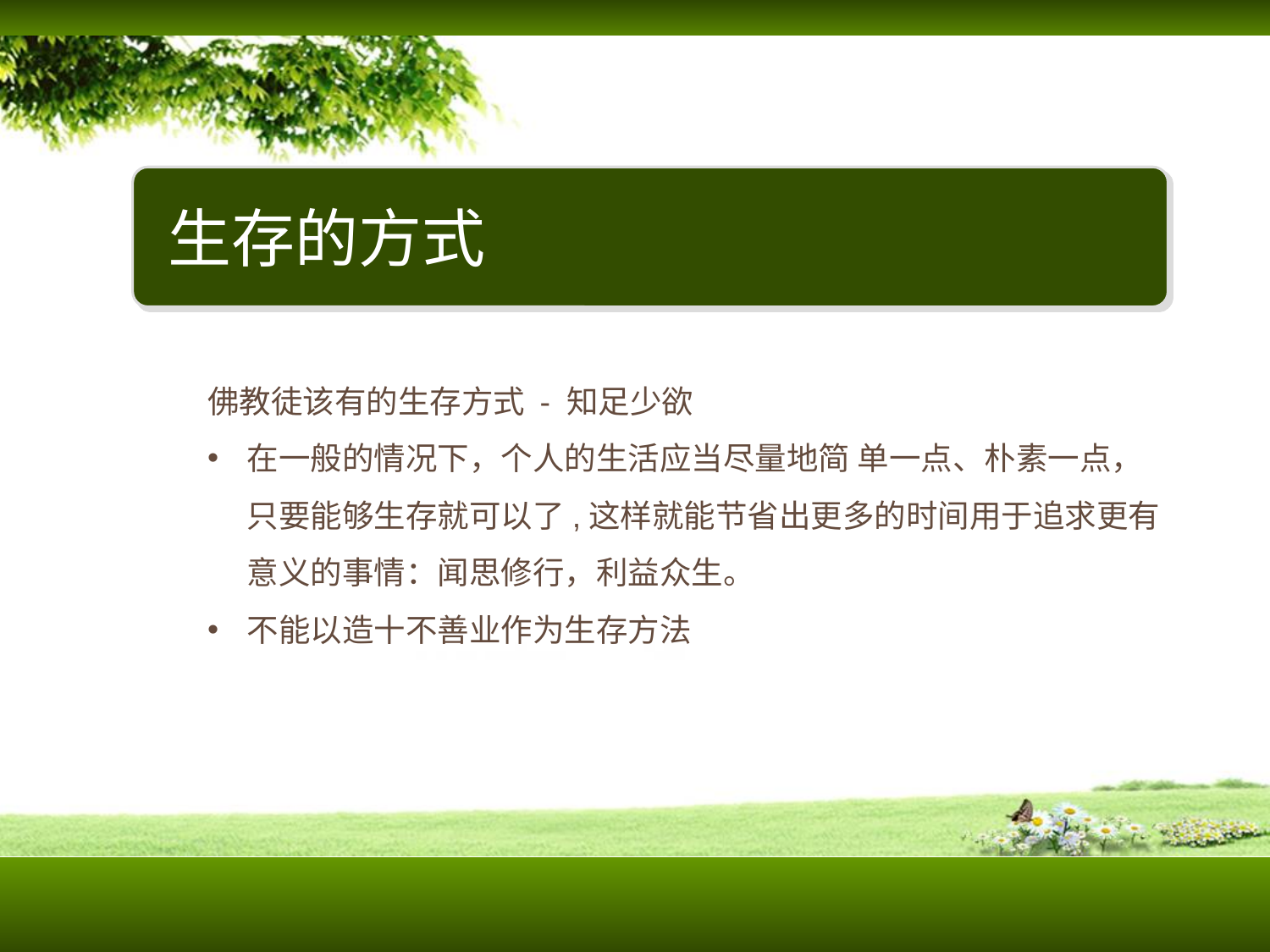

生存的方式
佛教徒该有的生存方式 - 知足少欲
在一般的情况下，个人的生活应当尽量地简 单一点、朴素一点，只要能够生存就可以了,这样就能节省出更多的时间用于追求更有意义的事情：闻思修行，利益众生。
不能以造十不善业作为生存方法